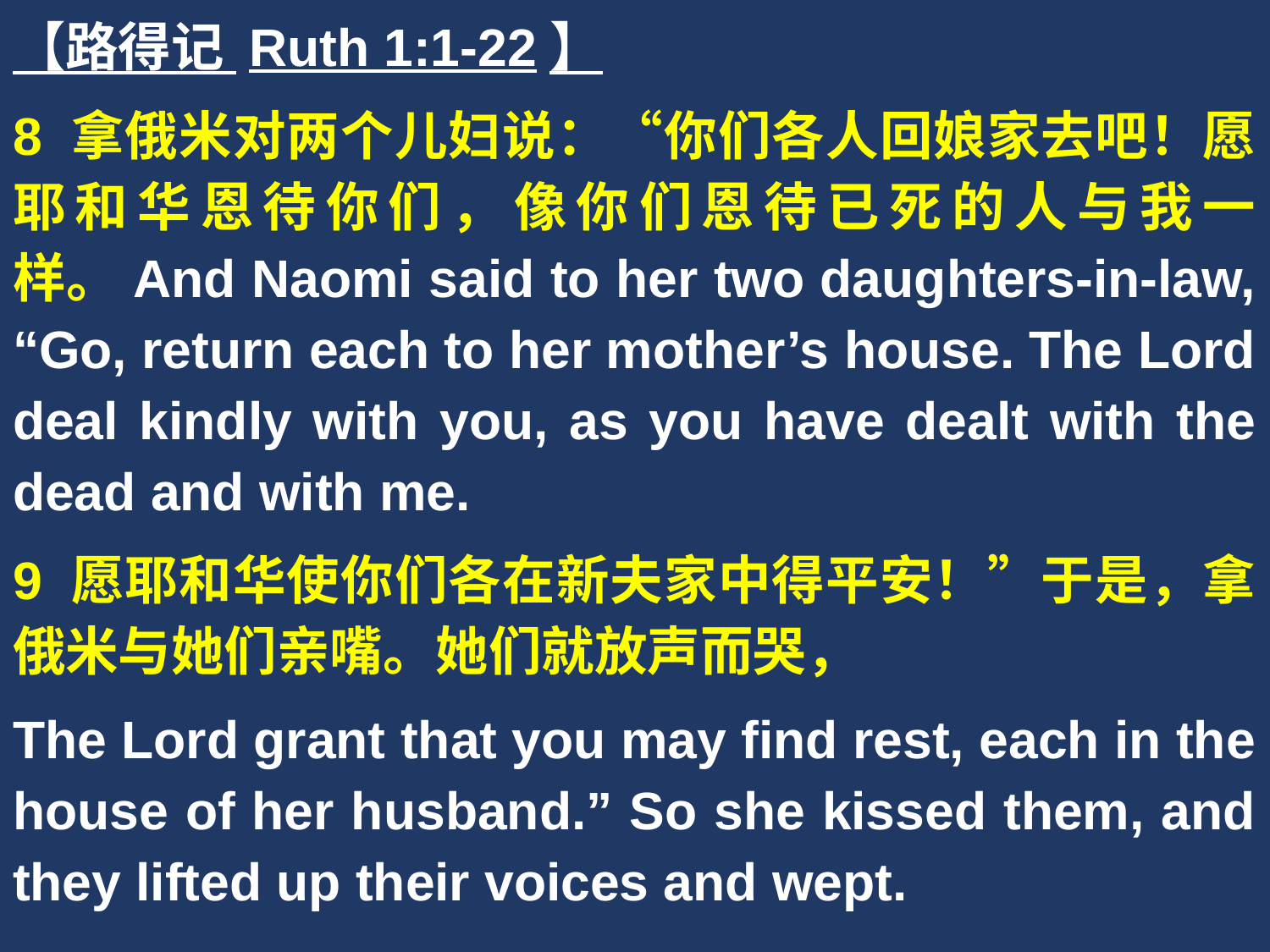

【路得记 Ruth 1:1-22】
8 拿俄米对两个儿妇说：“你们各人回娘家去吧！愿耶和华恩待你们，像你们恩待已死的人与我一样。And Naomi said to her two daughters-in-law, “Go, return each to her mother’s house. The Lord deal kindly with you, as you have dealt with the dead and with me.
9 愿耶和华使你们各在新夫家中得平安！”于是，拿俄米与她们亲嘴。她们就放声而哭，
The Lord grant that you may find rest, each in the house of her husband.” So she kissed them, and they lifted up their voices and wept.